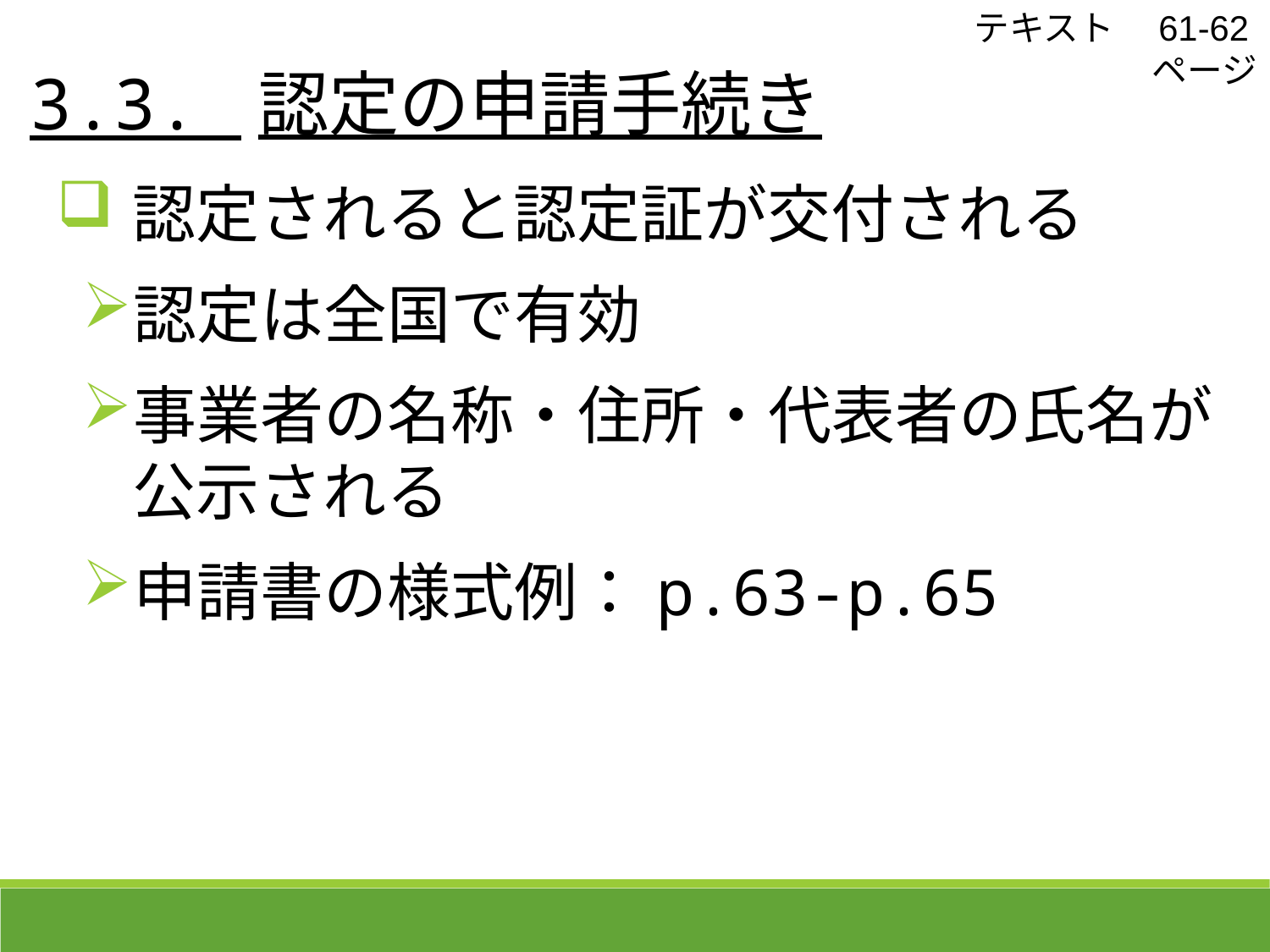

テキスト　61-62ページ
 3.3. 認定の申請手続き
認定されると認定証が交付される
認定は全国で有効
事業者の名称・住所・代表者の氏名が公示される
申請書の様式例：p.63-p.65